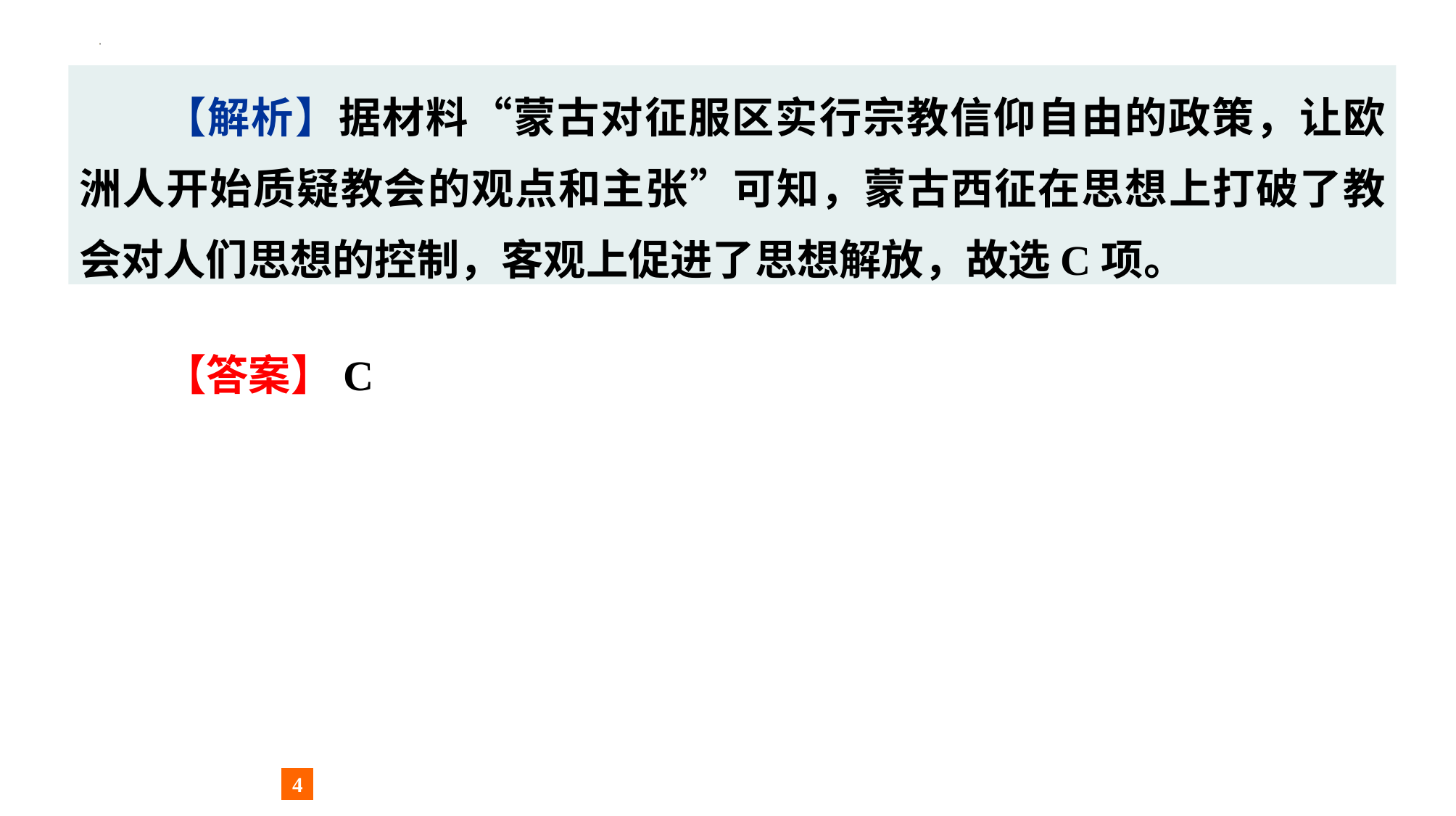

【解析】据材料“蒙古对征服区实行宗教信仰自由的政策，让欧洲人开始质疑教会的观点和主张”可知，蒙古西征在思想上打破了教会对人们思想的控制，客观上促进了思想解放，故选C项。
【答案】C
4